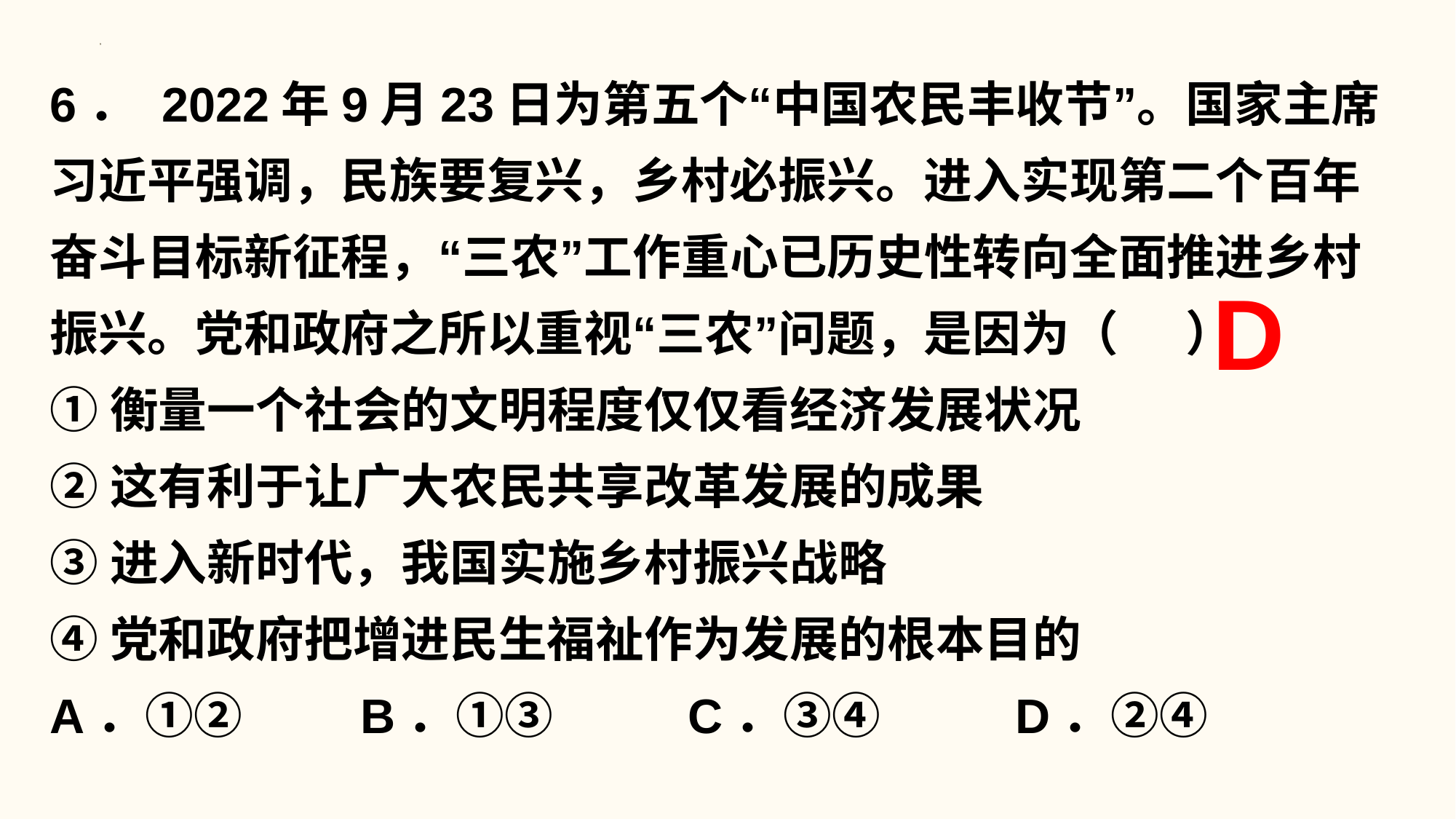

6． 2022年9月23日为第五个“中国农民丰收节”。国家主席习近平强调，民族要复兴，乡村必振兴。进入实现第二个百年奋斗目标新征程，“三农”工作重心已历史性转向全面推进乡村振兴。党和政府之所以重视“三农”问题，是因为（     ）
①衡量一个社会的文明程度仅仅看经济发展状况
②这有利于让广大农民共享改革发展的成果
③进入新时代，我国实施乡村振兴战略
④党和政府把增进民生福祉作为发展的根本目的
A．①②	      B．①③	      C．③④  	      D．②④
D